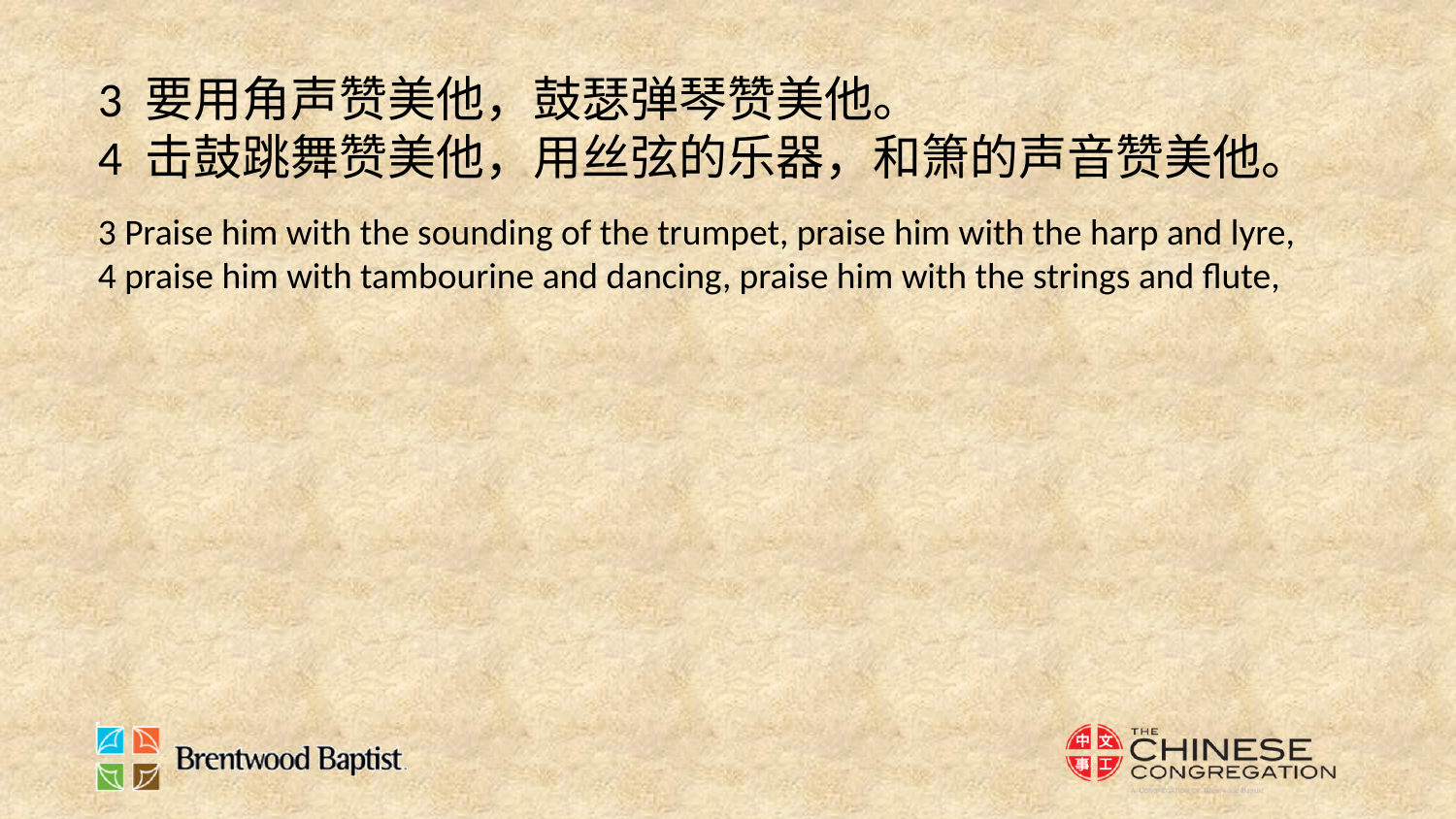

3 要用角声赞美他，鼓瑟弹琴赞美他。
4 击鼓跳舞赞美他，用丝弦的乐器，和箫的声音赞美他。

3 Praise him with the sounding of the trumpet, praise him with the harp and lyre,
4 praise him with tambourine and dancing, praise him with the strings and flute,